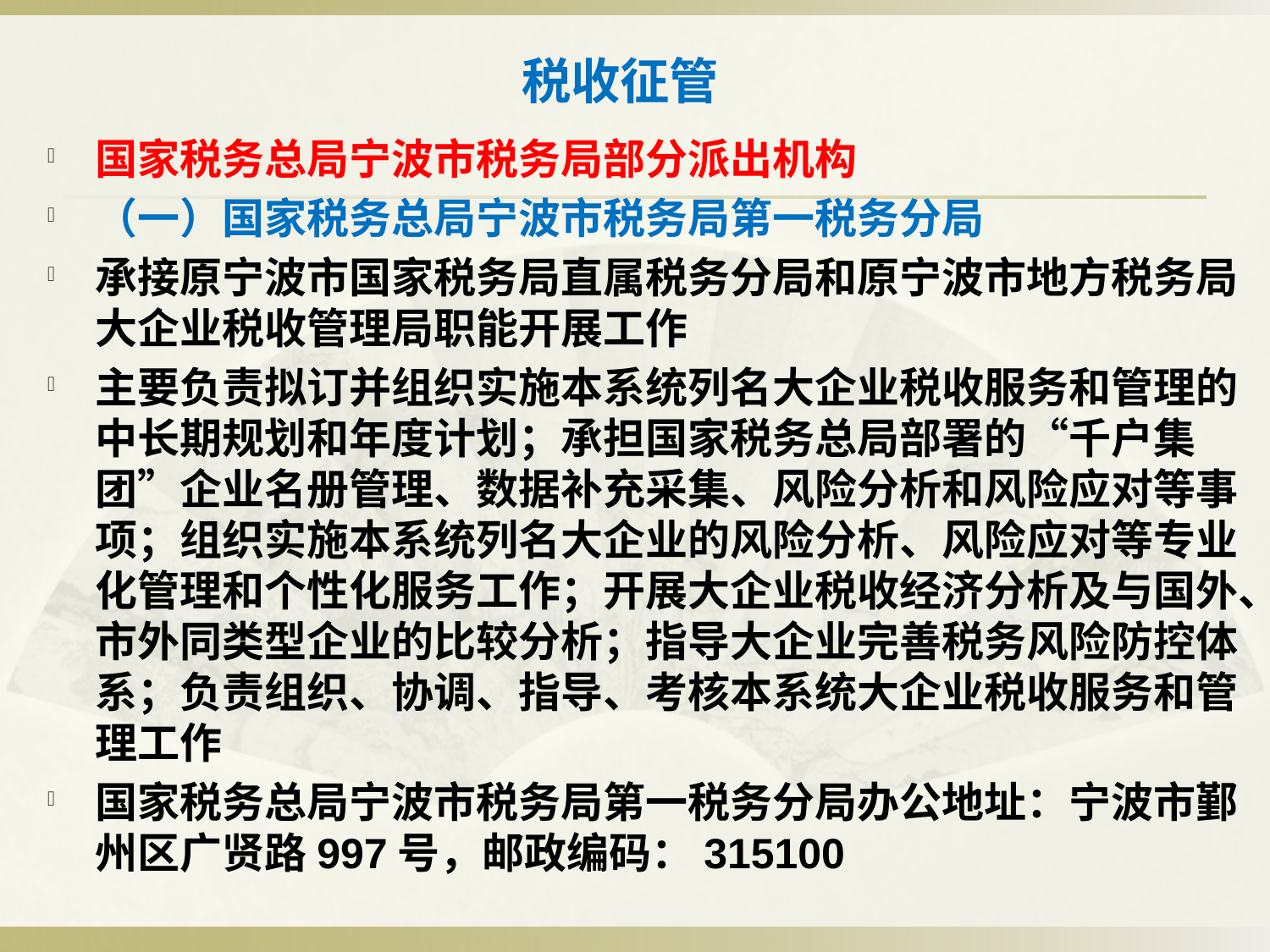

# 税收征管
国家税务总局宁波市税务局部分派出机构
（一）国家税务总局宁波市税务局第一税务分局
承接原宁波市国家税务局直属税务分局和原宁波市地方税务局大企业税收管理局职能开展工作
主要负责拟订并组织实施本系统列名大企业税收服务和管理的中长期规划和年度计划；承担国家税务总局部署的“千户集团”企业名册管理、数据补充采集、风险分析和风险应对等事项；组织实施本系统列名大企业的风险分析、风险应对等专业化管理和个性化服务工作；开展大企业税收经济分析及与国外、市外同类型企业的比较分析；指导大企业完善税务风险防控体系；负责组织、协调、指导、考核本系统大企业税收服务和管理工作
国家税务总局宁波市税务局第一税务分局办公地址：宁波市鄞州区广贤路997号，邮政编码：315100